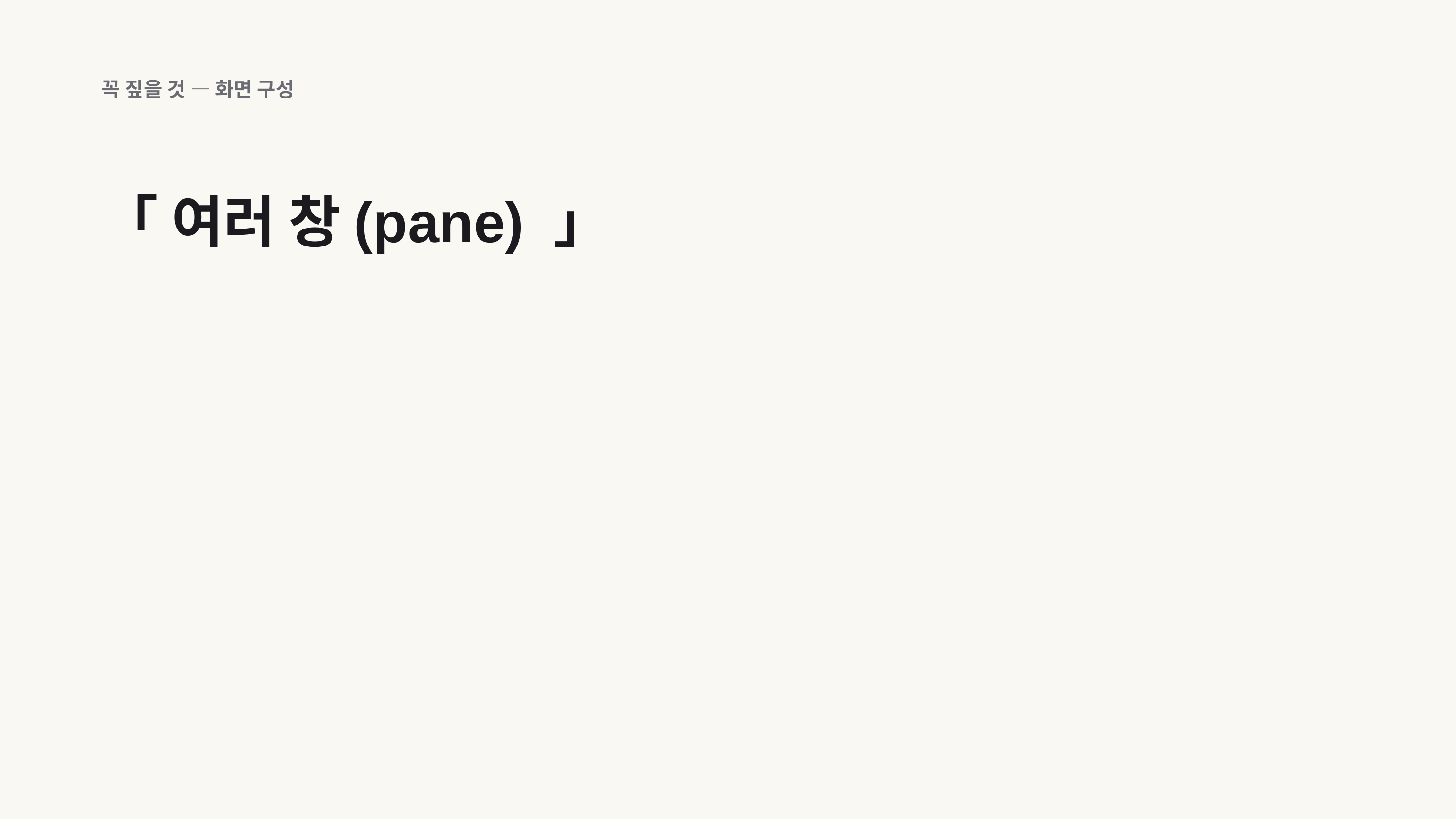

꼭 짚을 것 — 화면 구성
「 여러 창(pane) 」